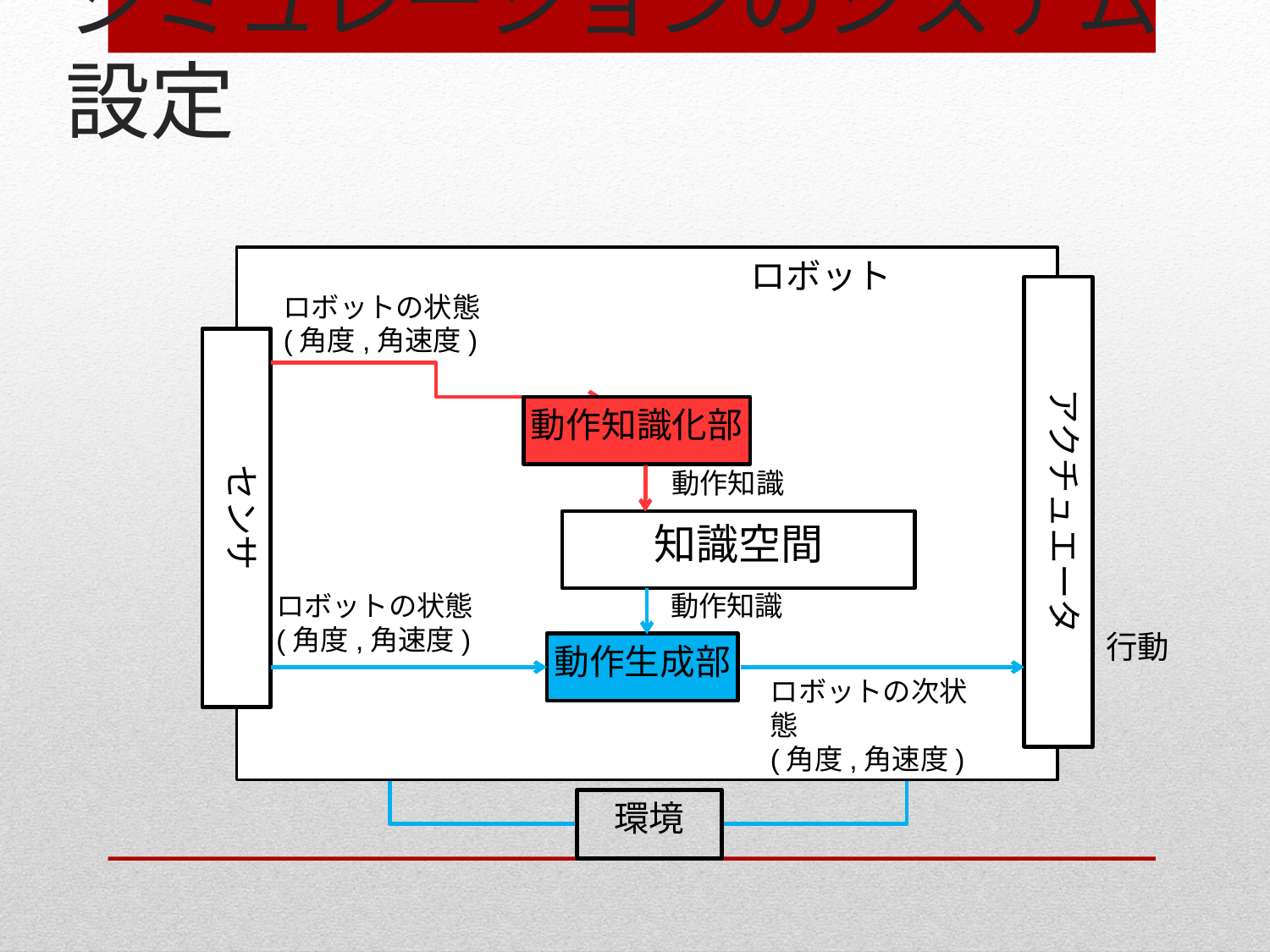

# シミュレーションのシステム設定
ロボット

アクチュエータ
ロボットの状態
(角度,角速度)
動作知識化部
センサ
知識空間
動作生成部
ロボットの次状態
(角度,角速度)
動作知識
動作知識
ロボットの状態
(角度,角速度)
行動
環境